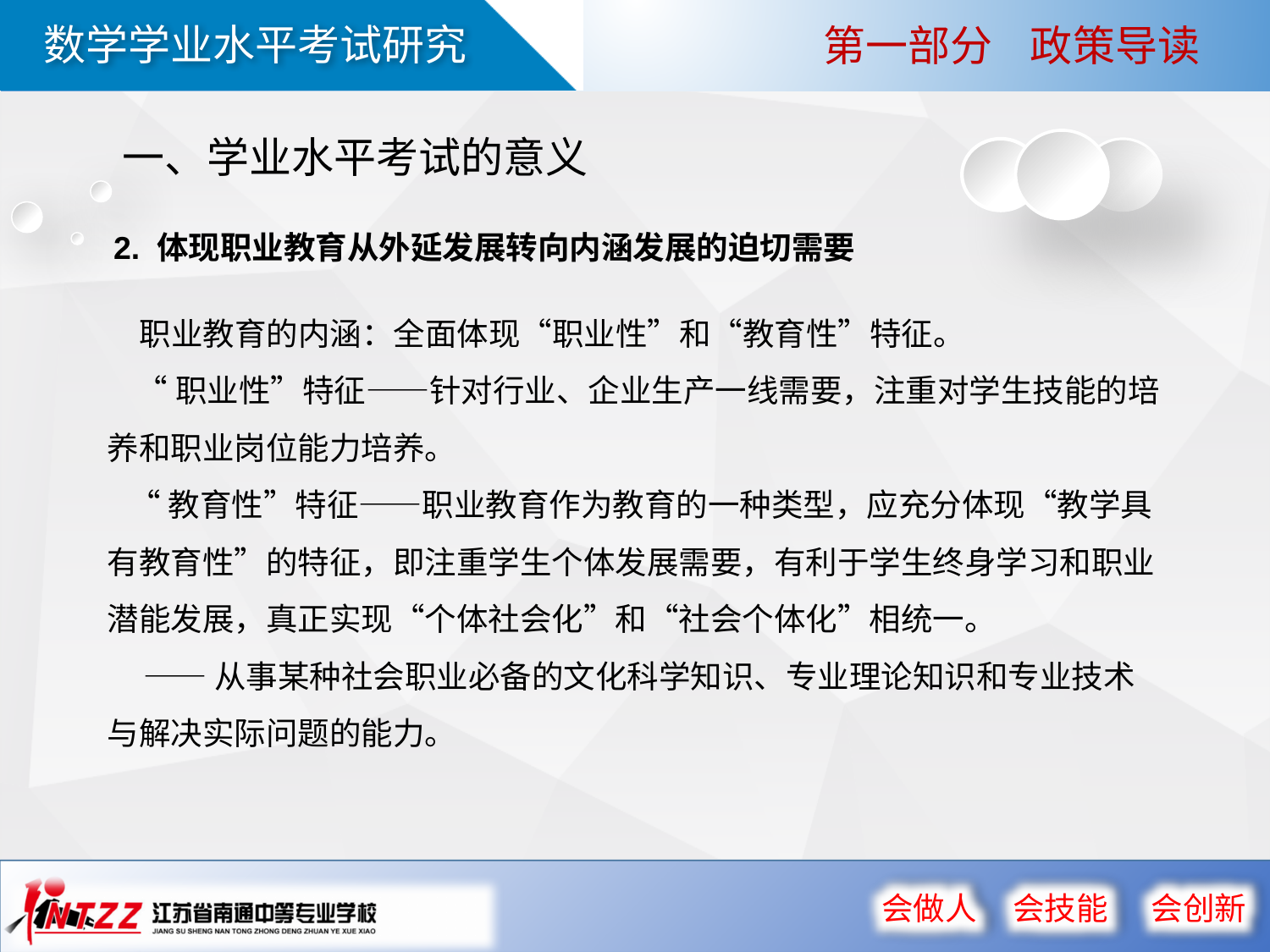

第一部分    政策导读
一、学业水平考试的意义

  2. 体现职业教育从外延发展转向内涵发展的迫切需要

    职业教育的内涵：全面体现“职业性”和“教育性”特征。
    “职业性”特征——针对行业、企业生产一线需要，注重对学生技能的培养和职业岗位能力培养。
   “教育性”特征——职业教育作为教育的一种类型，应充分体现“教学具有教育性”的特征，即注重学生个体发展需要，有利于学生终身学习和职业潜能发展，真正实现“个体社会化”和“社会个体化”相统一。
     ——从事某种社会职业必备的文化科学知识、专业理论知识和专业技术与解决实际问题的能力。